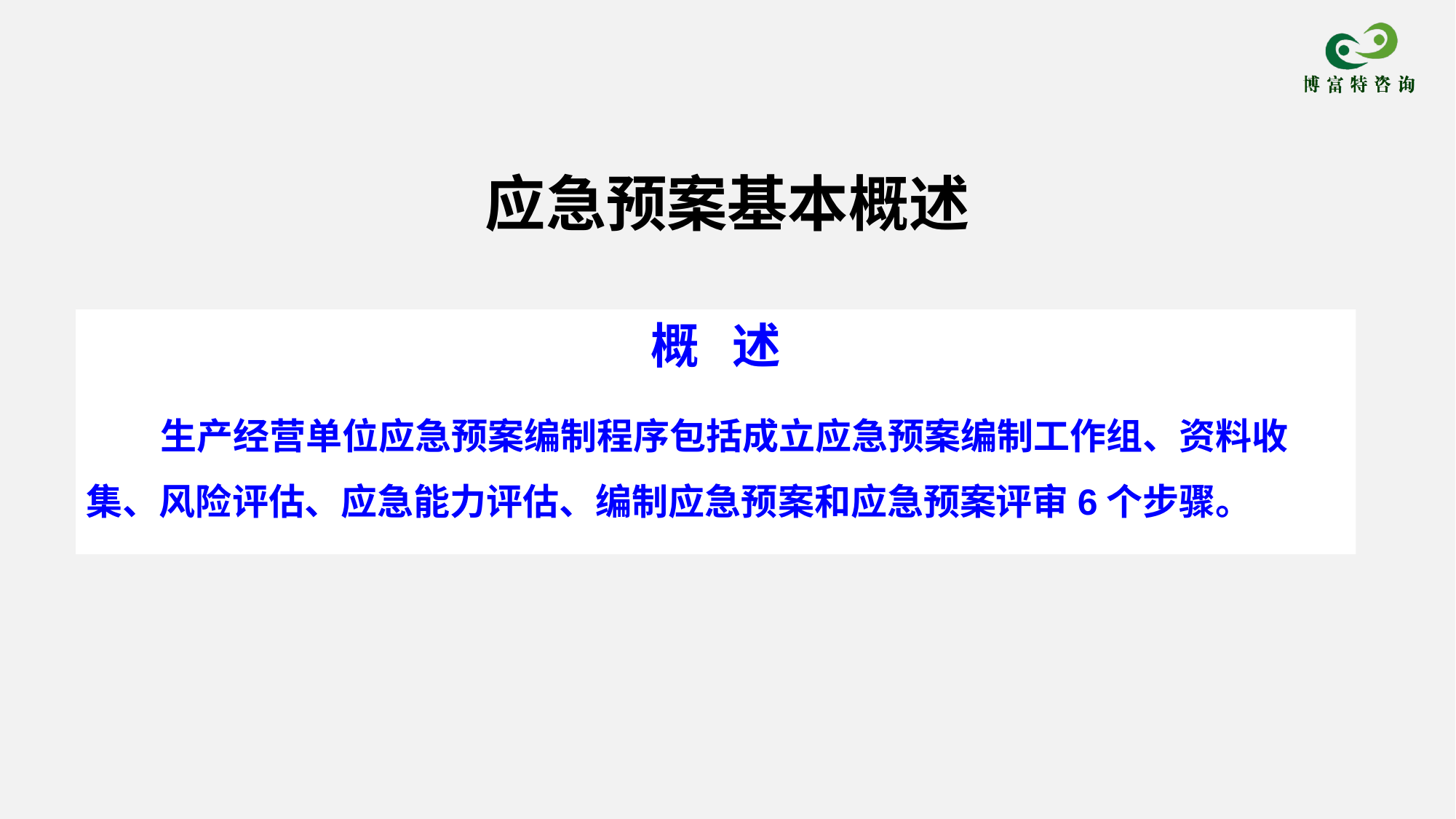

应急预案基本概述
# 概   述
        生产经营单位应急预案编制程序包括成立应急预案编制工作组、资料收集、风险评估、应急能力评估、编制应急预案和应急预案评审6个步骤。